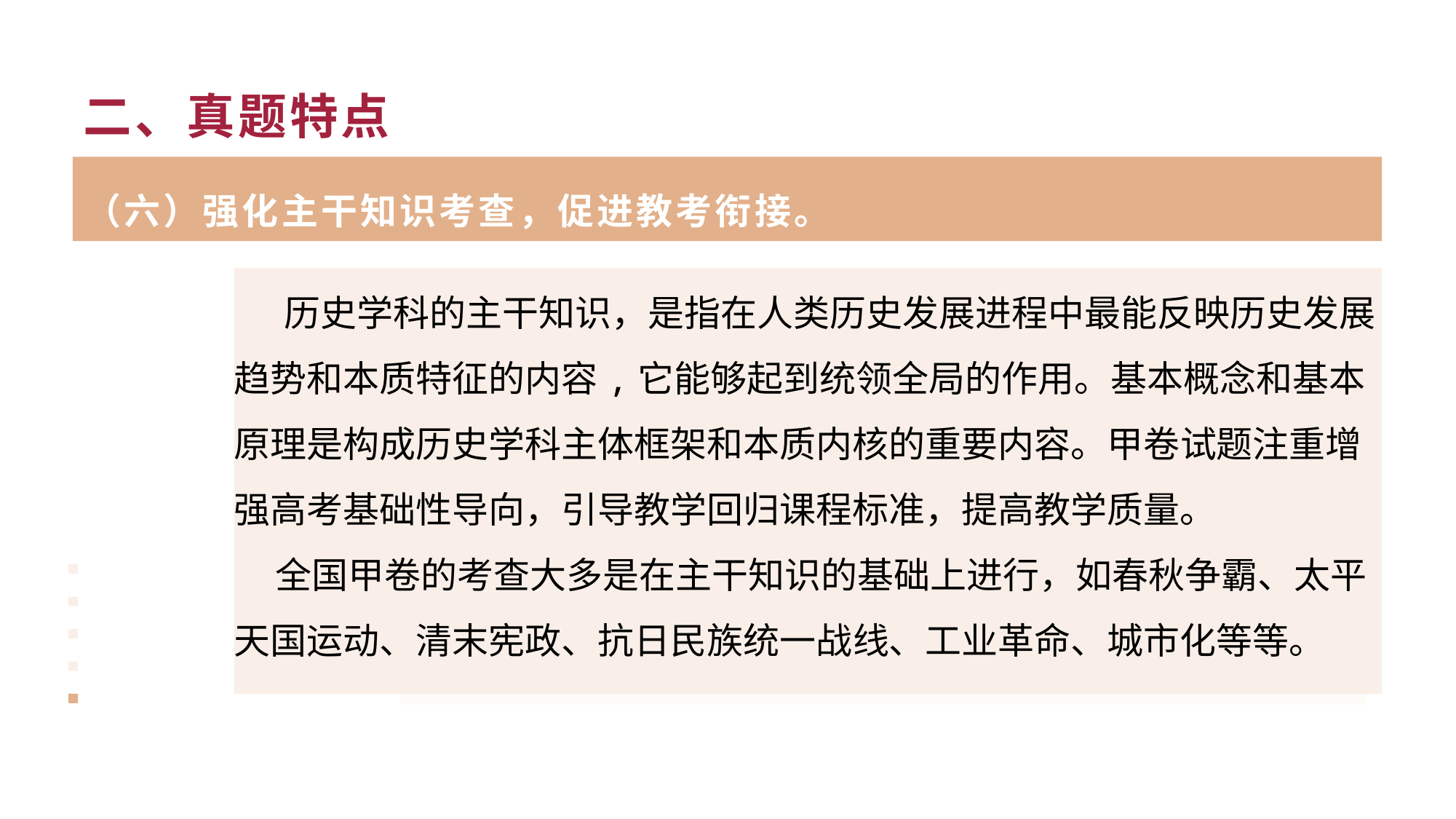

# 二、真题特点
（六）强化主干知识考查，促进教考衔接。
     历史学科的主干知识，是指在人类历史发展进程中最能反映历史发展趋势和本质特征的内容,它能够起到统领全局的作用。基本概念和基本原理是构成历史学科主体框架和本质内核的重要内容。甲卷试题注重增强高考基础性导向，引导教学回归课程标准，提高教学质量。
    全国甲卷的考查大多是在主干知识的基础上进行，如春秋争霸、太平天国运动、清末宪政、抗日民族统一战线、工业革命、城市化等等。